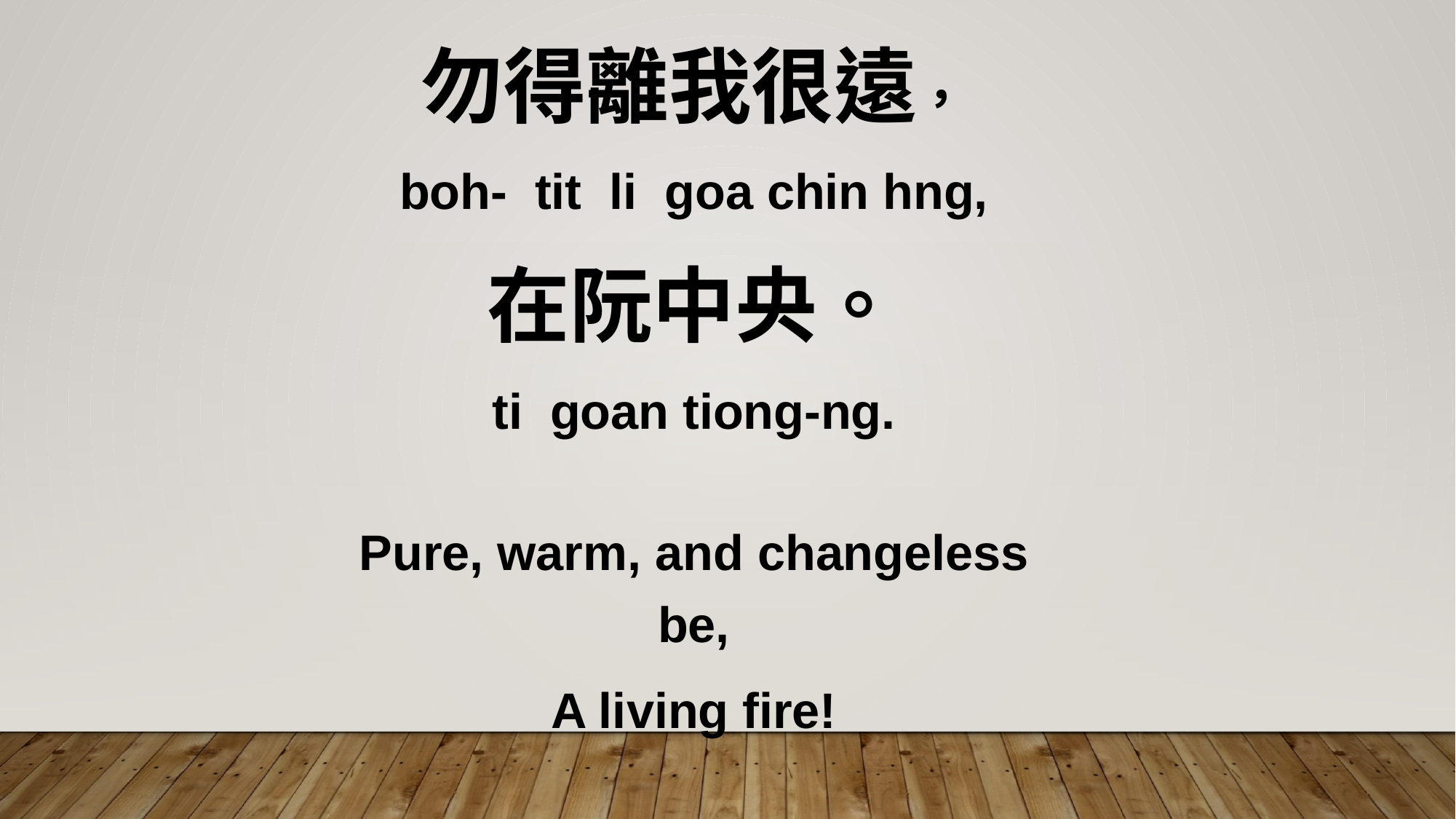

勿得離我很遠，
boh-  tit  li  goa chin hng,
在阮中央。
ti  goan tiong-ng.

Pure, warm, and changeless be,
A living fire!